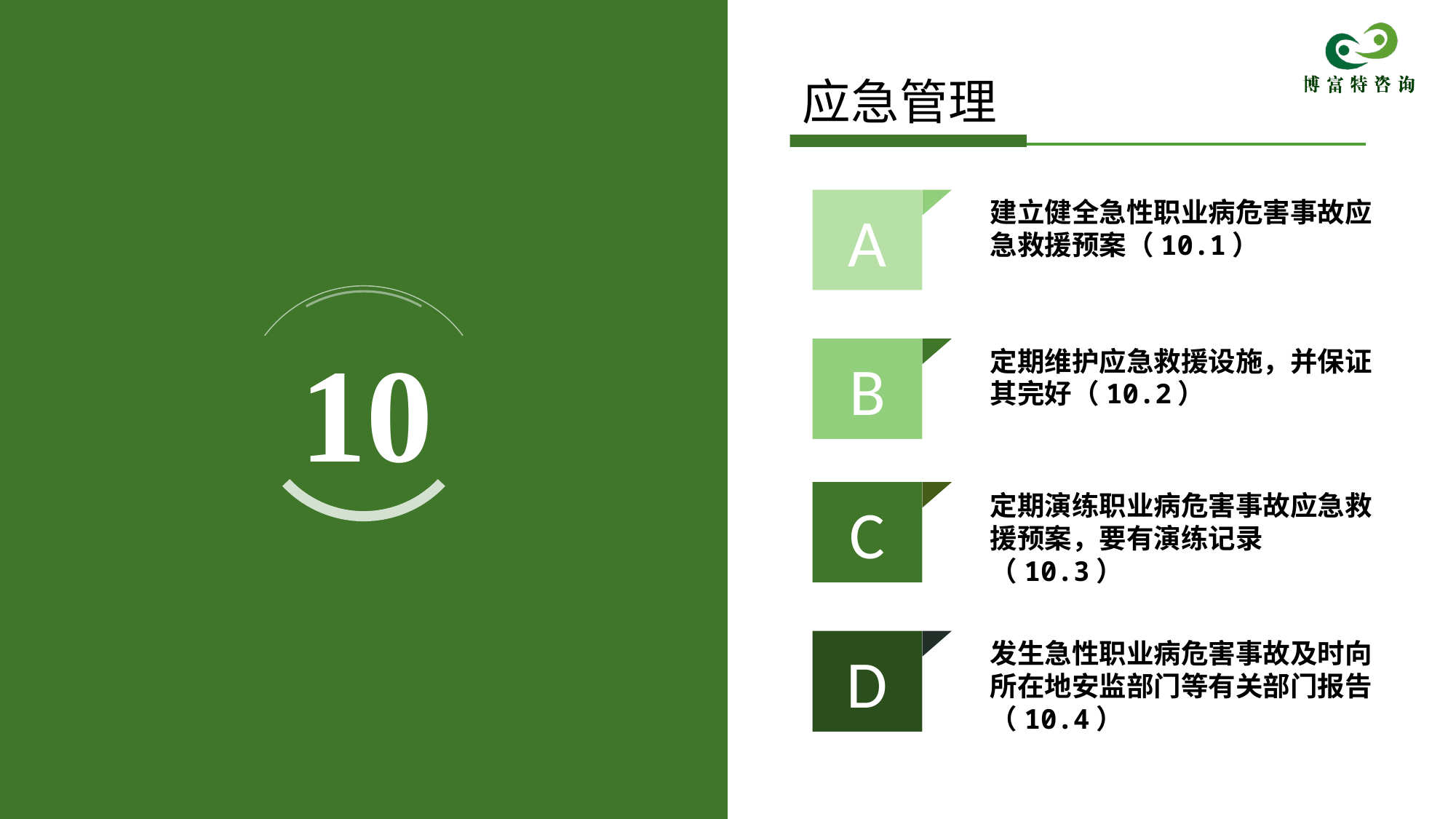

应急管理

A

建立健全急性职业病危害事故应急救援预案（10.1）

10
B

定期维护应急救援设施，并保证其完好（10.2）
C

定期演练职业病危害事故应急救援预案，要有演练记录（10.3）
D

发生急性职业病危害事故及时向所在地安监部门等有关部门报告（10.4）